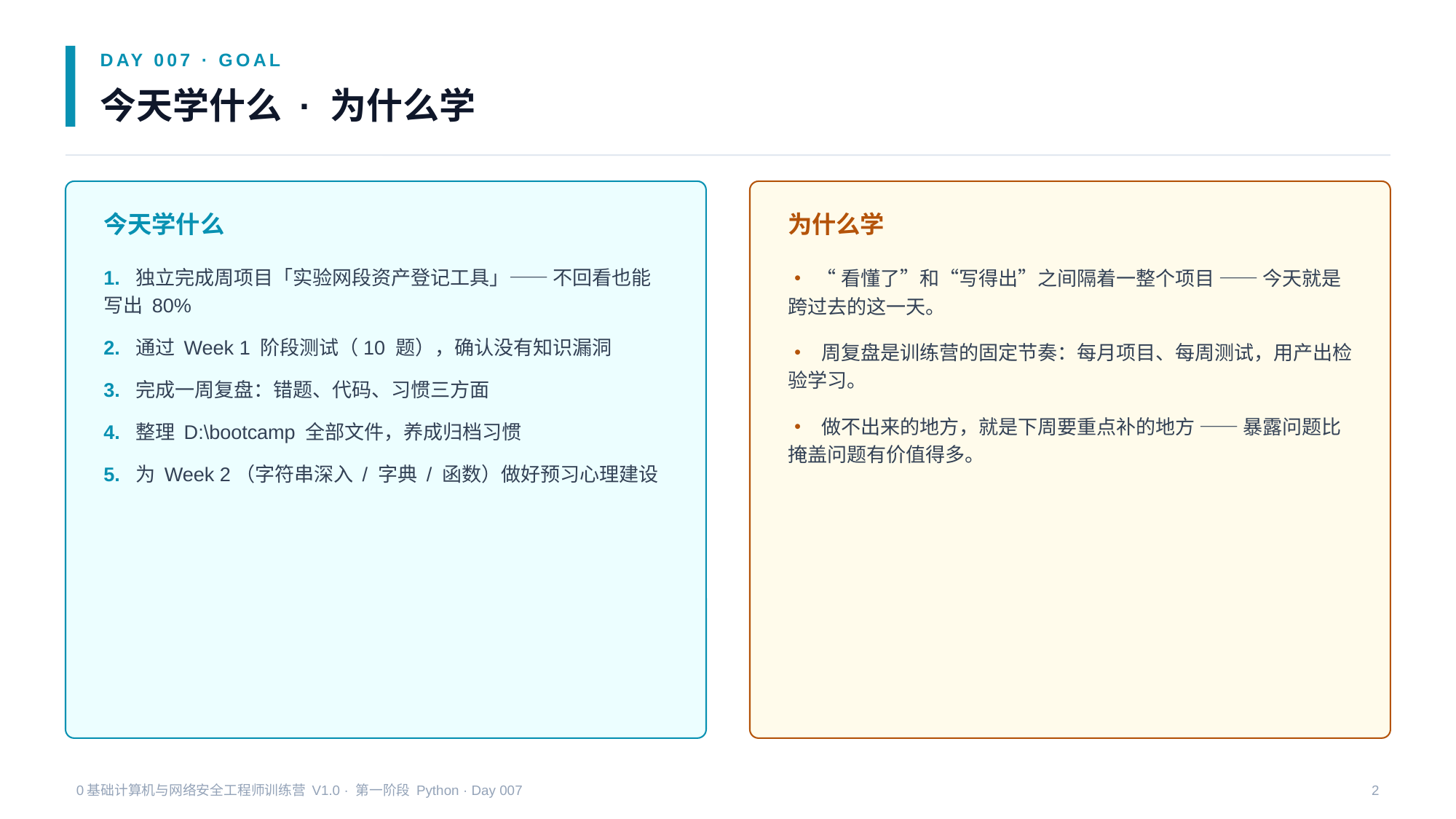

DAY 007 · GOAL

今天学什么 · 为什么学

今天学什么
为什么学
1.  独立完成周项目「实验网段资产登记工具」—— 不回看也能写出 80%
2.  通过 Week 1 阶段测试（10 题），确认没有知识漏洞
3.  完成一周复盘：错题、代码、习惯三方面
4.  整理 D:\bootcamp 全部文件，养成归档习惯
5.  为 Week 2（字符串深入 / 字典 / 函数）做好预习心理建设
•  “看懂了”和“写得出”之间隔着一整个项目 —— 今天就是跨过去的这一天。
•  周复盘是训练营的固定节奏：每月项目、每周测试，用产出检验学习。
•  做不出来的地方，就是下周要重点补的地方 —— 暴露问题比掩盖问题有价值得多。
0基础计算机与网络安全工程师训练营 V1.0 · 第一阶段 Python · Day 007
2